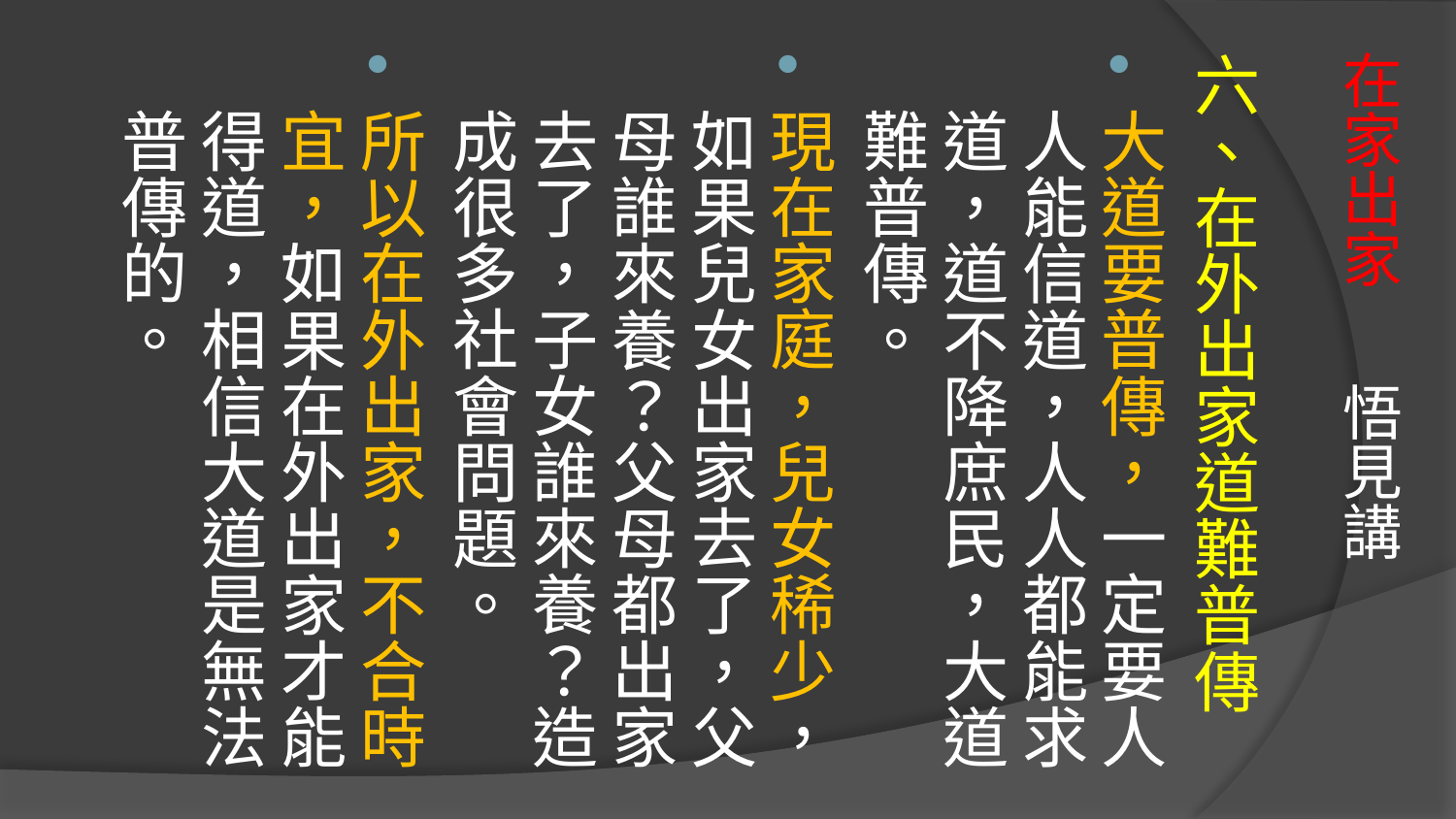

六、在外出家道難普傳
大道要普傳，一定要人人能信道，人人都能求道，道不降庶民，大道難普傳。
現在家庭，兒女稀少，如果兒女出家去了，父母誰來養？父母都出家去了，子女誰來養？造成很多社會問題。
所以在外出家，不合時宜，如果在外出家才能得道，相信大道是無法普傳的。

# 在家出家       悟見講